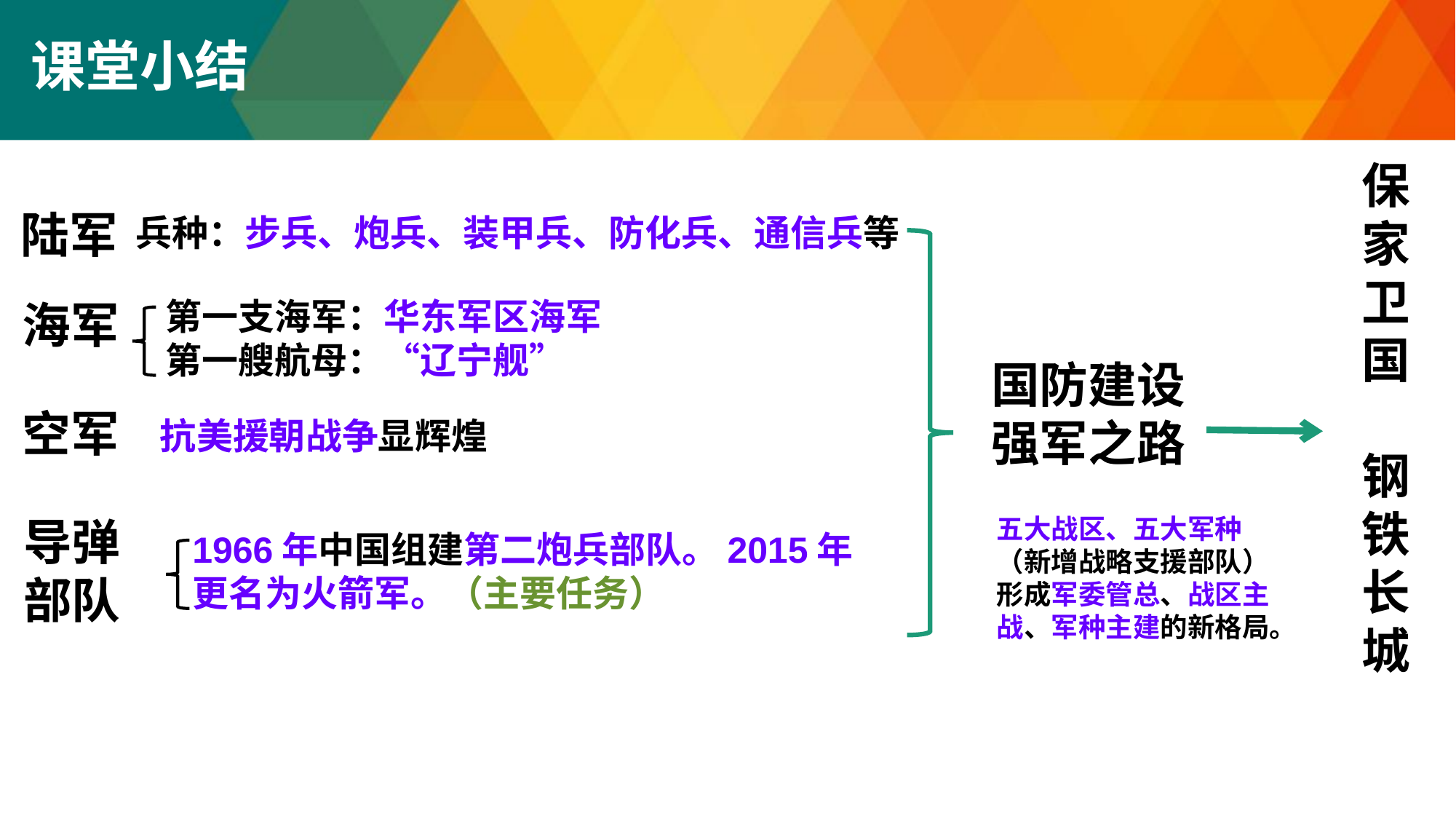

课堂小结
保家卫国

钢铁长城
陆军
兵种：步兵、炮兵、装甲兵、防化兵、通信兵等

第一支海军：华东军区海军
第一艘航母：“辽宁舰”

海军
国防建设
强军之路
空军
 抗美援朝战争显辉煌
五大战区、五大军种（新增战略支援部队）
形成军委管总、战区主战、军种主建的新格局。
导弹部队
1966年中国组建第二炮兵部队。2015年更名为火箭军。（主要任务）